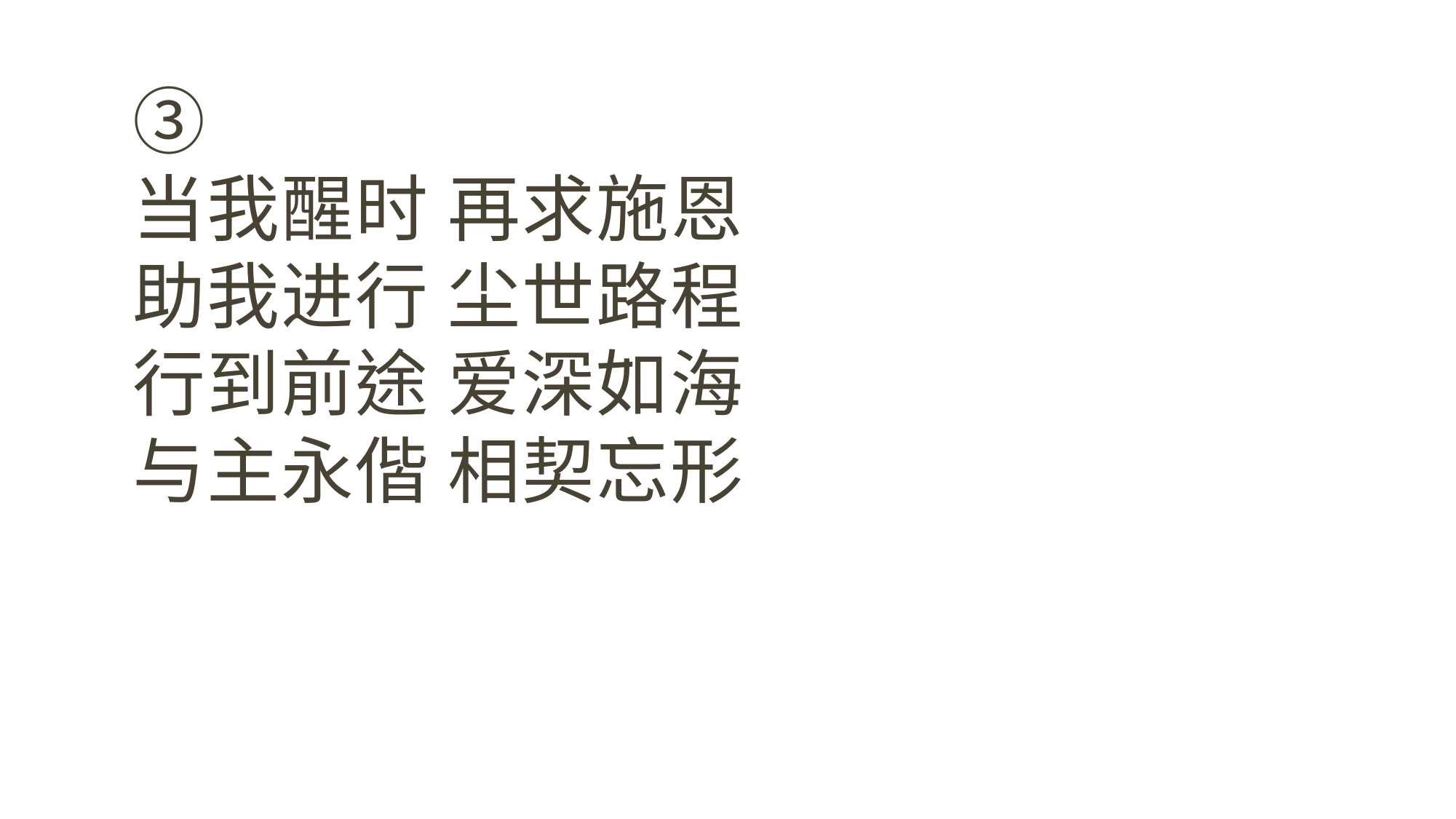

# ③ 当我醒时 再求施恩 助我进行 尘世路程 行到前途 爱深如海 与主永偕 相契忘形